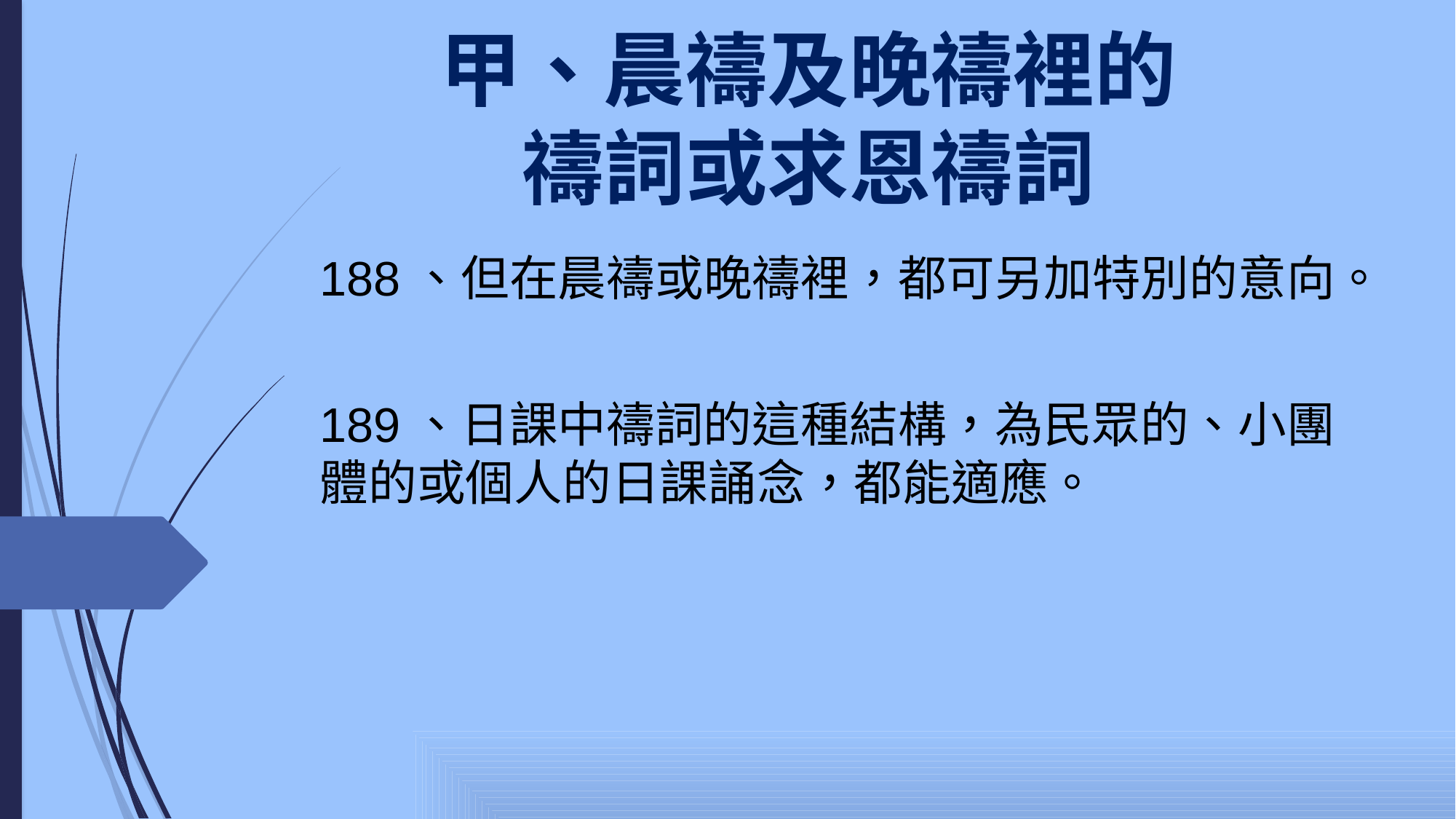

# 甲、晨禱及晚禱裡的 禱詞或求恩禱詞
188、但在晨禱或晚禱裡，都可另加特別的意向。

189、日課中禱詞的這種結構，為民眾的、小團體的或個人的日課誦念，都能適應。